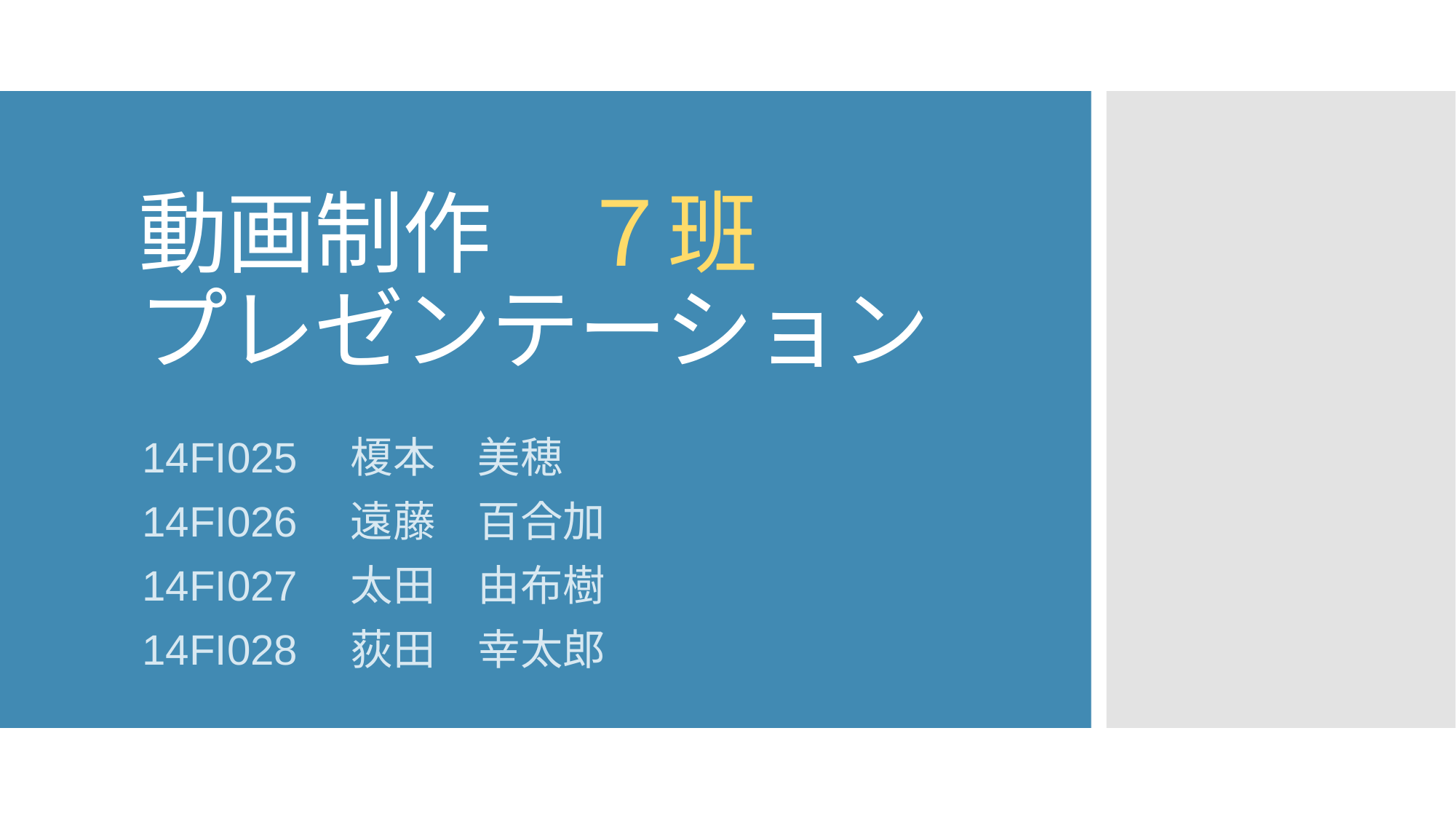

# 動画制作　７班 プレゼンテーション
14FI025　榎本　美穂
14FI026　遠藤　百合加
14FI027　太田　由布樹
14FI028　荻田　幸太郎